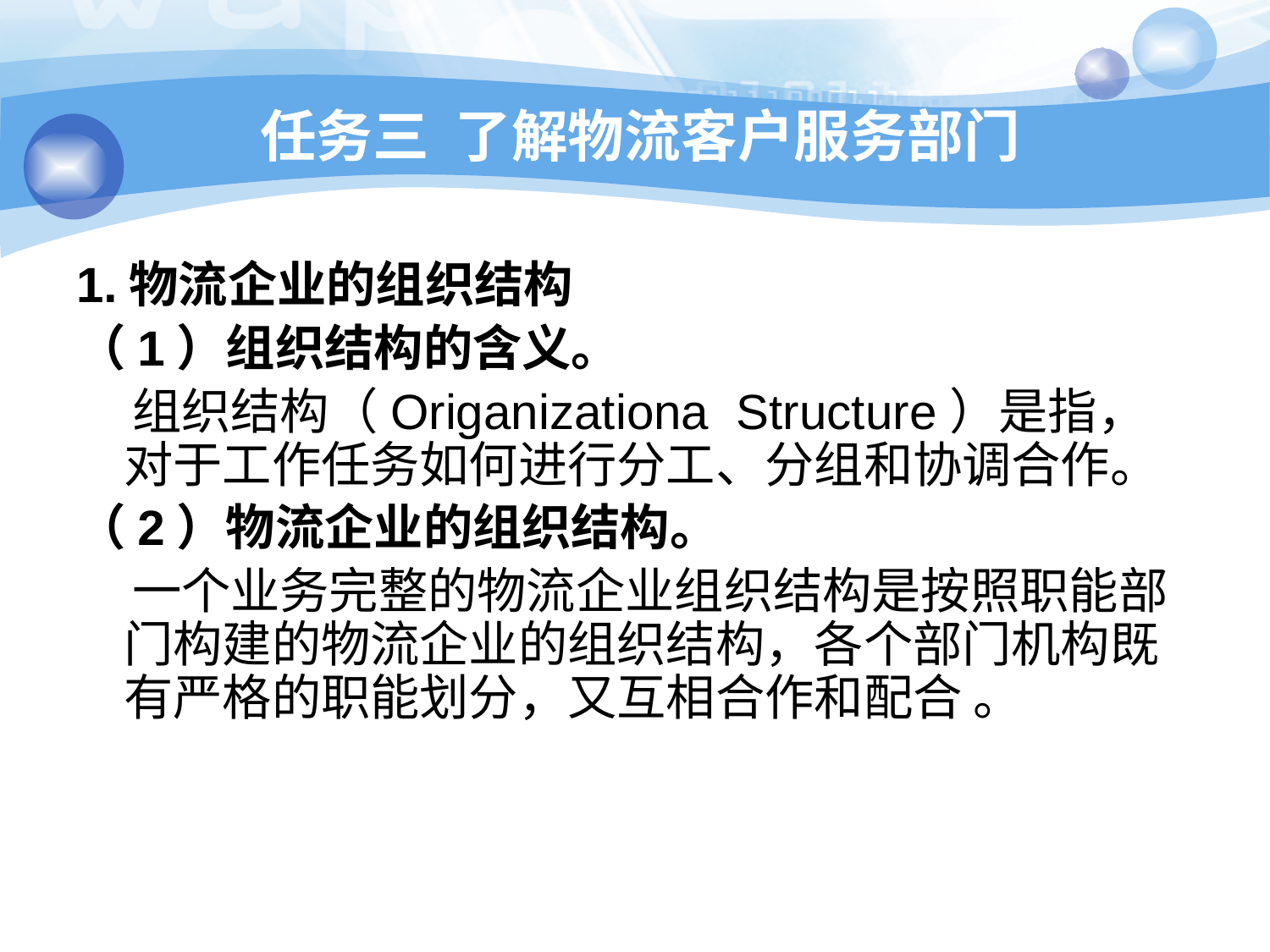

# 任务三  了解物流客户服务部门
1.物流企业的组织结构
（1）组织结构的含义。
    组织结构（Origanizationa  Structure）是指，对于工作任务如何进行分工、分组和协调合作。
（2）物流企业的组织结构。
    一个业务完整的物流企业组织结构是按照职能部门构建的物流企业的组织结构，各个部门机构既有严格的职能划分，又互相合作和配合 。